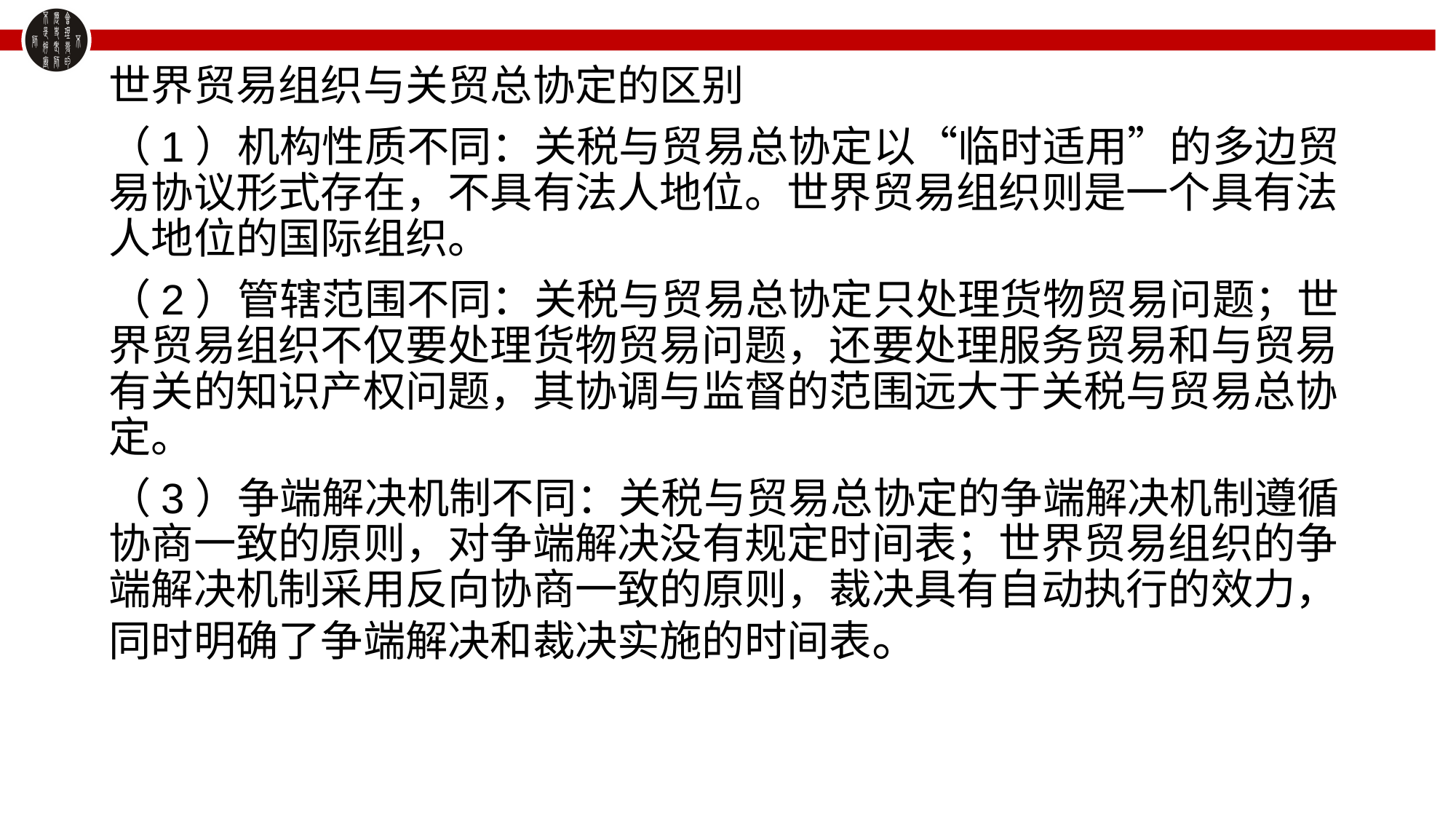

世界贸易组织与关贸总协定的区别
（1）机构性质不同：关税与贸易总协定以“临时适用”的多边贸易协议形式存在，不具有法人地位。世界贸易组织则是一个具有法人地位的国际组织。
（2）管辖范围不同：关税与贸易总协定只处理货物贸易问题；世界贸易组织不仅要处理货物贸易问题，还要处理服务贸易和与贸易有关的知识产权问题，其协调与监督的范围远大于关税与贸易总协定。
（3）争端解决机制不同：关税与贸易总协定的争端解决机制遵循协商一致的原则，对争端解决没有规定时间表；世界贸易组织的争端解决机制采用反向协商一致的原则，裁决具有自动执行的效力，同时明确了争端解决和裁决实施的时间表。